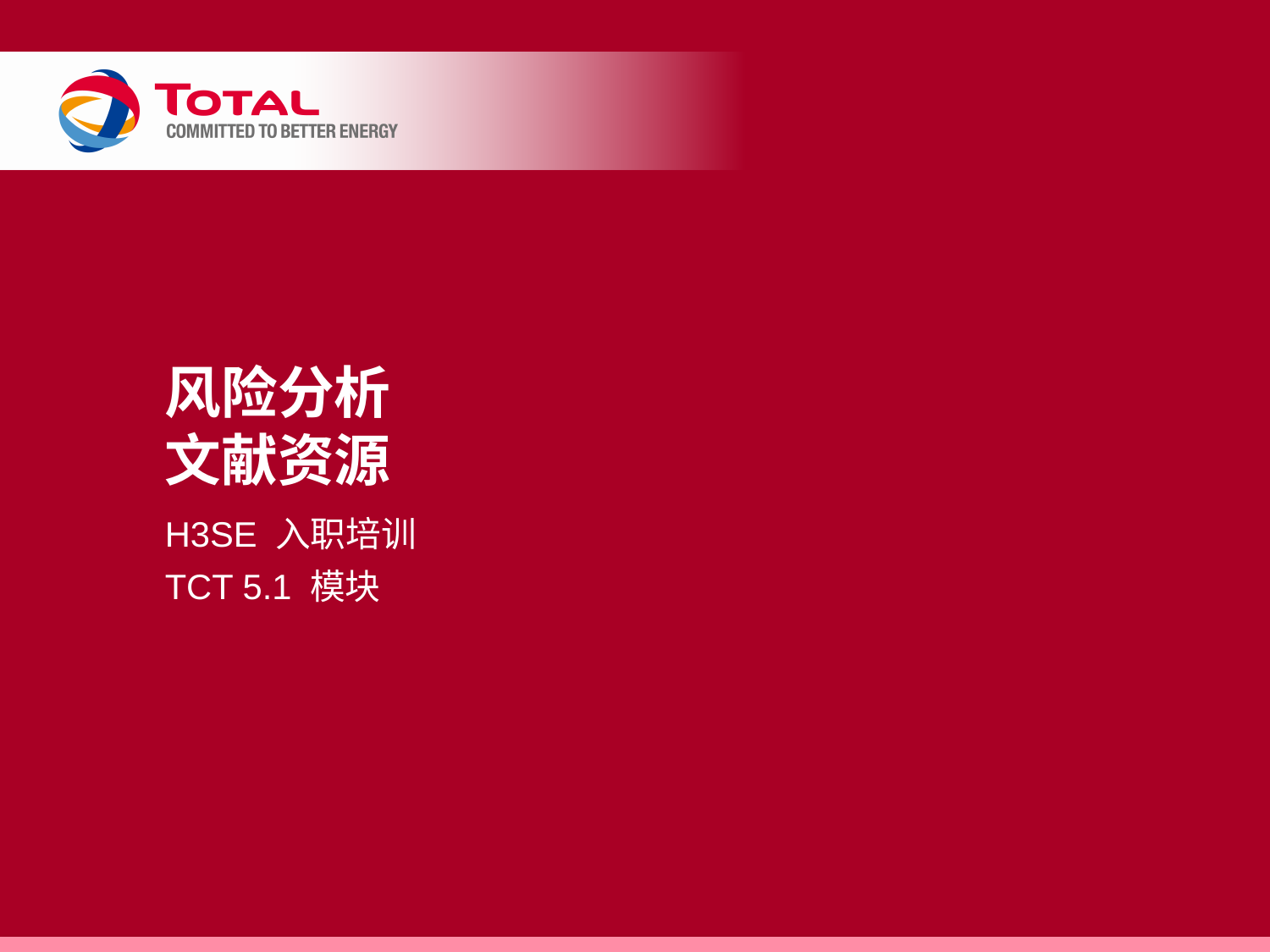

# 风险分析 文献资源

H3SE 入职培训
TCT 5.1 模块